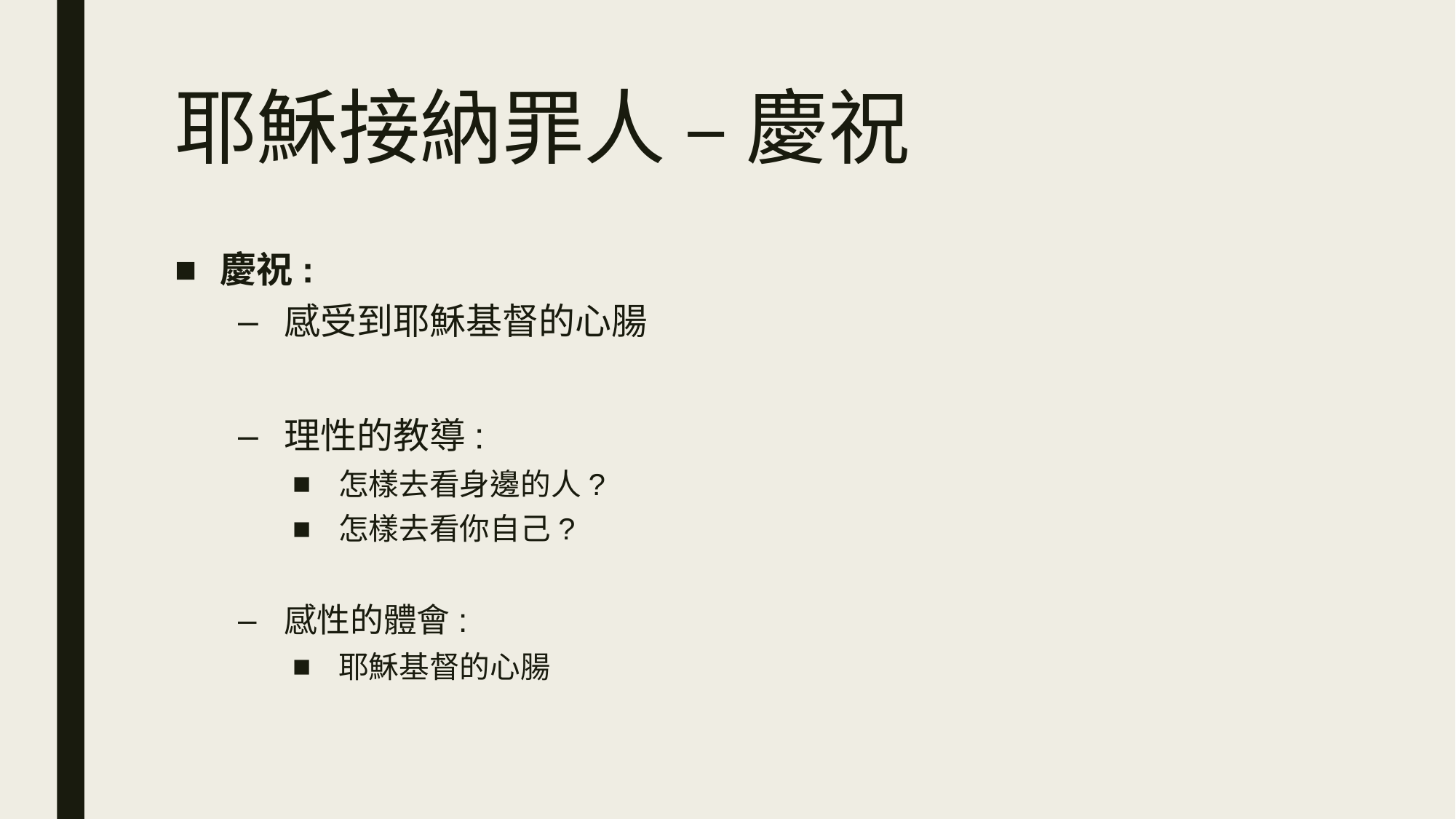

# 耶穌接納罪人 – 慶祝

慶祝:
感受到耶穌基督的心腸

理性的教導:
怎樣去看身邊的人?
怎樣去看你自己?

感性的體會:
耶穌基督的心腸